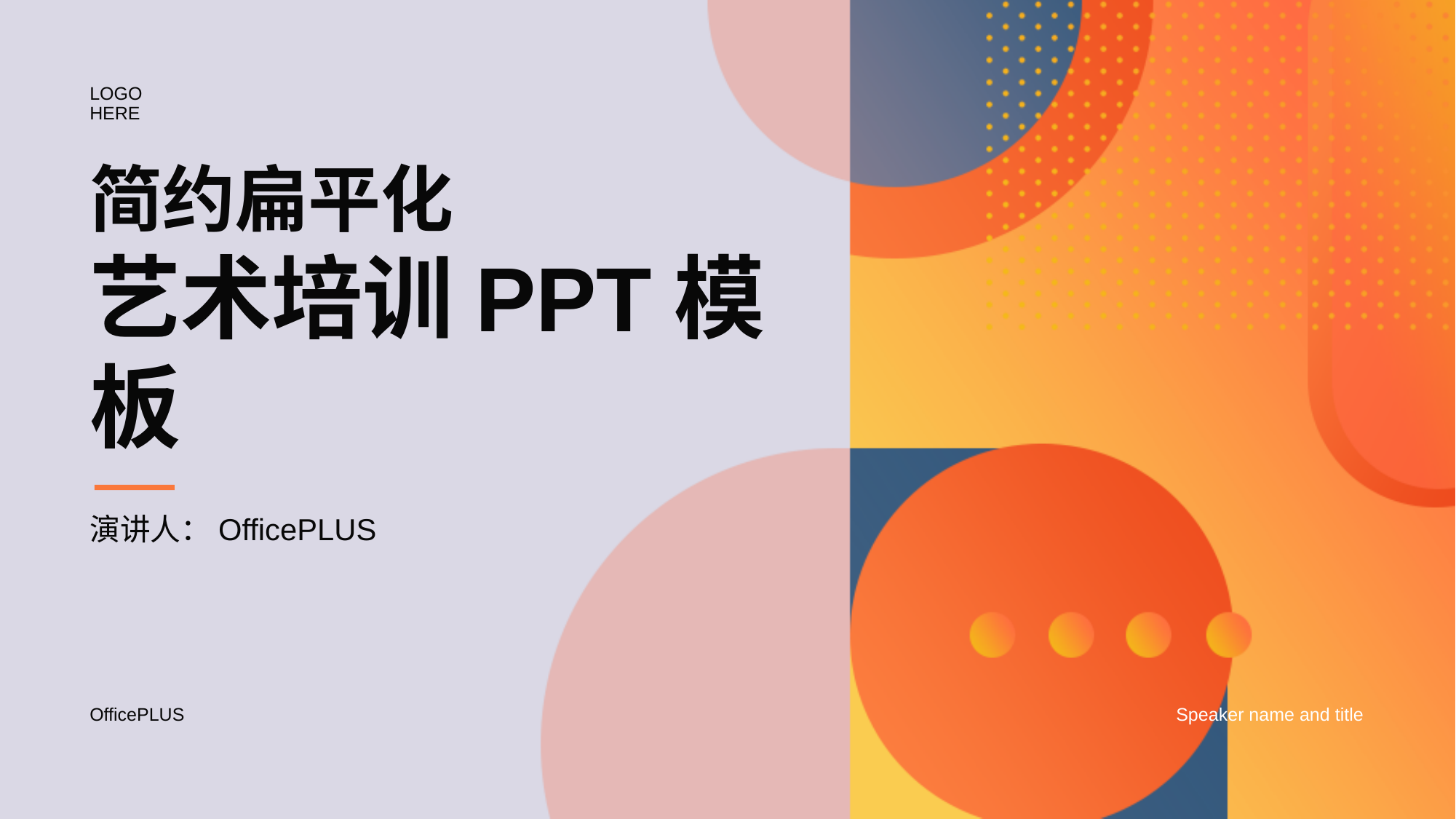

LOGO HERE
# 简约扁平化 艺术培训PPT模板

演讲人：OfficePLUS
OfficePLUS
Speaker name and title